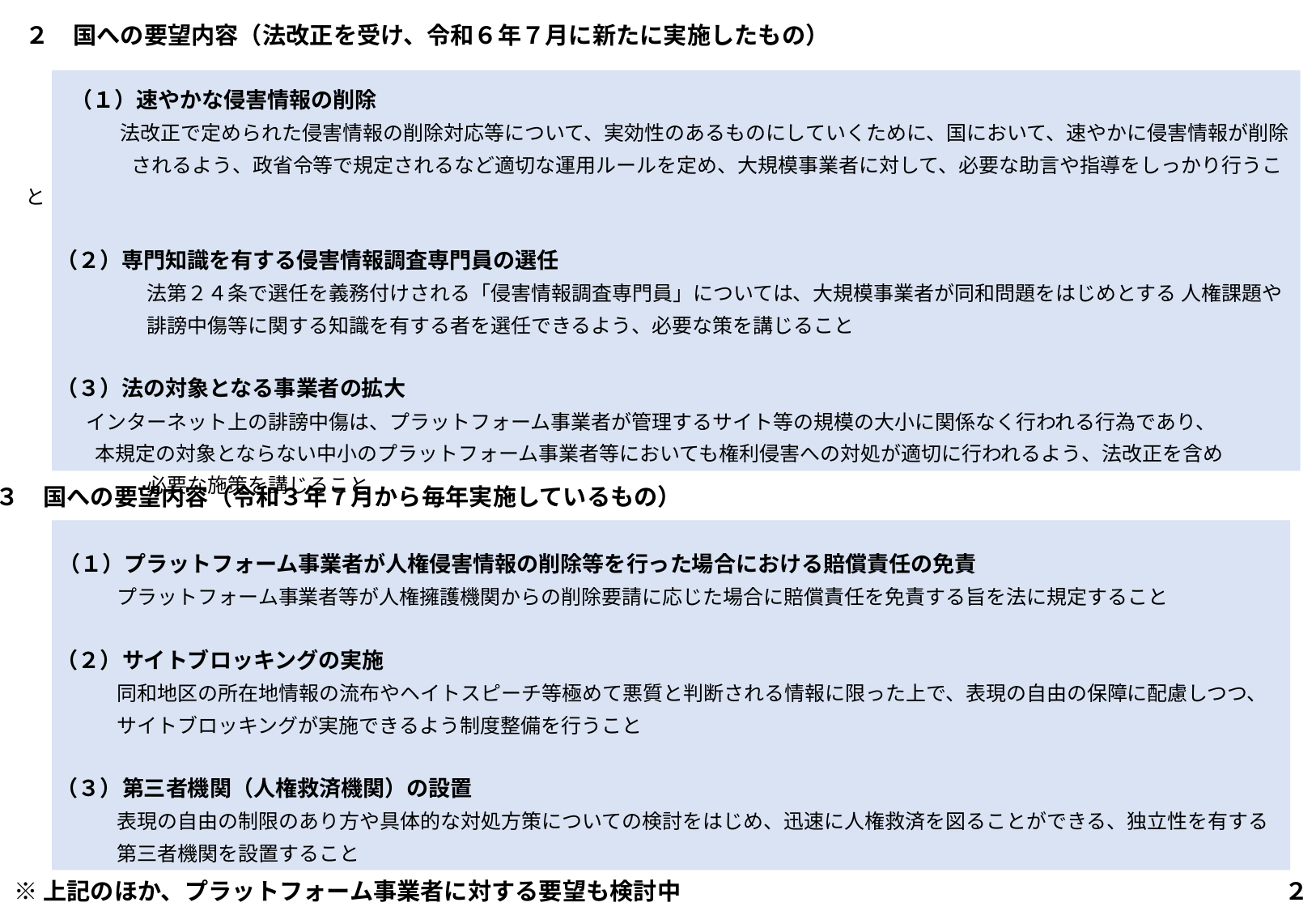

２　国への要望内容（法改正を受け、令和６年７月に新たに実施したもの）

　　 （１）速やかな侵害情報の削除
　　　　   法改正で定められた侵害情報の削除対応等について、実効性のあるものにしていくために、国において、速やかに侵害情報が削除
　　　　　 されるよう、政省令等で規定されるなど適切な運用ルールを定め、大規模事業者に対して、必要な助言や指導をしっかり行うこと

     （２）専門知識を有する侵害情報調査専門員の選任
　　　　　　法第２４条で選任を義務付けされる「侵害情報調査専門員」については、大規模事業者が同和問題をはじめとする 人権課題や
　　　　　　誹謗中傷等に関する知識を有する者を選任できるよう、必要な策を講じること

     （３）法の対象となる事業者の拡大
            インターネット上の誹謗中傷は、プラットフォーム事業者が管理するサイト等の規模の大小に関係なく行われる行為であり、
         　 本規定の対象とならない中小のプラットフォーム事業者等においても権利侵害への対処が適切に行われるよう、法改正を含め
　　　　　　必要な施策を講じること

３　国への要望内容（令和３年７月から毎年実施しているもの）

　　　（１）プラットフォーム事業者が人権侵害情報の削除等を行った場合における賠償責任の免責
　　　　　　プラットフォーム事業者等が人権擁護機関からの削除要請に応じた場合に賠償責任を免責する旨を法に規定すること

　　　（２）サイトブロッキングの実施
　　　　　　同和地区の所在地情報の流布やヘイトスピーチ等極めて悪質と判断される情報に限った上で、表現の自由の保障に配慮しつつ、
　　　　　　サイトブロッキングが実施できるよう制度整備を行うこと

　　　（３）第三者機関（人権救済機関）の設置
　　　　　　表現の自由の制限のあり方や具体的な対処方策についての検討をはじめ、迅速に人権救済を図ることができる、独立性を有する
　　　　　　第三者機関を設置すること

※上記のほか、プラットフォーム事業者に対する要望も検討中
２